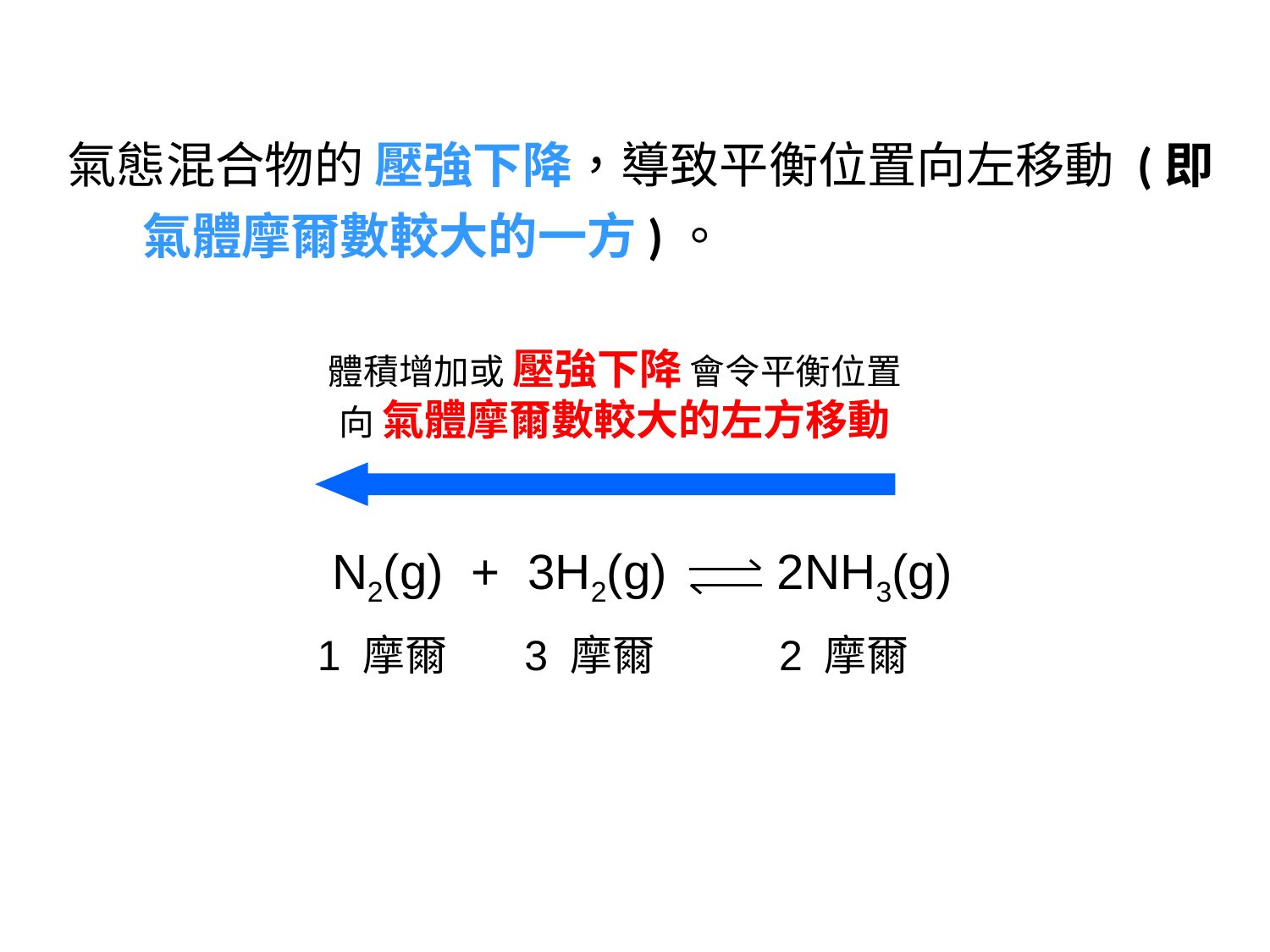

氣態混合物的 壓強下降，導致平衡位置向左移動 (即氣體摩爾數較大的一方)。
體積增加或 壓強下降 會令平衡位置
向 氣體摩爾數較大的左方移動

N2(g)  +  3H2(g)        2NH3(g)
1 摩爾       3 摩爾            2 摩爾